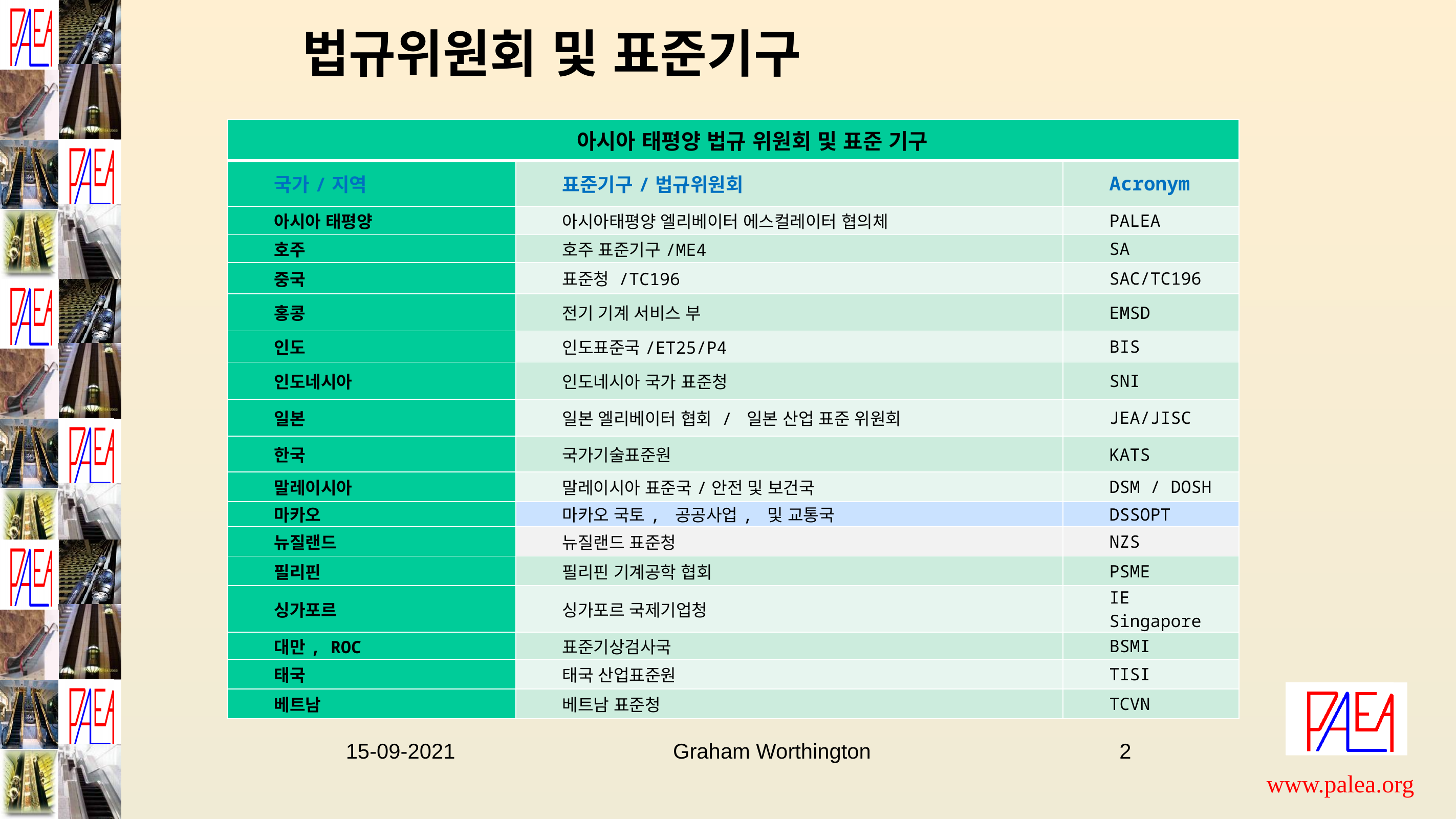

# 법규위원회 및 표준기구

| 아시아 태평양 법규 위원회 및 표준 기구 |  |  |
| --- | --- | --- |
| 국가/지역 | 표준기구/법규위원회 | Acronym |
| 아시아 태평양 | 아시아태평양 엘리베이터 에스컬레이터 협의체 | PALEA |
| 호주 | 호주 표준기구/ME4 | SA |
| 중국 | 표준청 /TC196 | SAC/TC196 |
| 홍콩 | 전기 기계 서비스 부 | EMSD |
| 인도 | 인도표준국/ET25/P4 | BIS |
| 인도네시아 | 인도네시아 국가 표준청 | SNI |
| 일본 | 일본 엘리베이터 협회 / 일본 산업 표준 위원회 | JEA/JISC |
| 한국 | 국가기술표준원 | KATS |
| 말레이시아 | 말레이시아 표준국/안전 및 보건국 | DSM / DOSH |
| 마카오 | 마카오 국토, 공공사업, 및 교통국 | DSSOPT |
| 뉴질랜드 | 뉴질랜드 표준청 | NZS |
| 필리핀 | 필리핀 기계공학 협회 | PSME |
| 싱가포르 | 싱가포르 국제기업청 | IE Singapore |
| 대만, ROC | 표준기상검사국 | BSMI |
| 태국 | 태국 산업표준원 | TISI |
| 베트남 | 베트남 표준청 | TCVN |

15-09-2021                                     Graham Worthington
      2